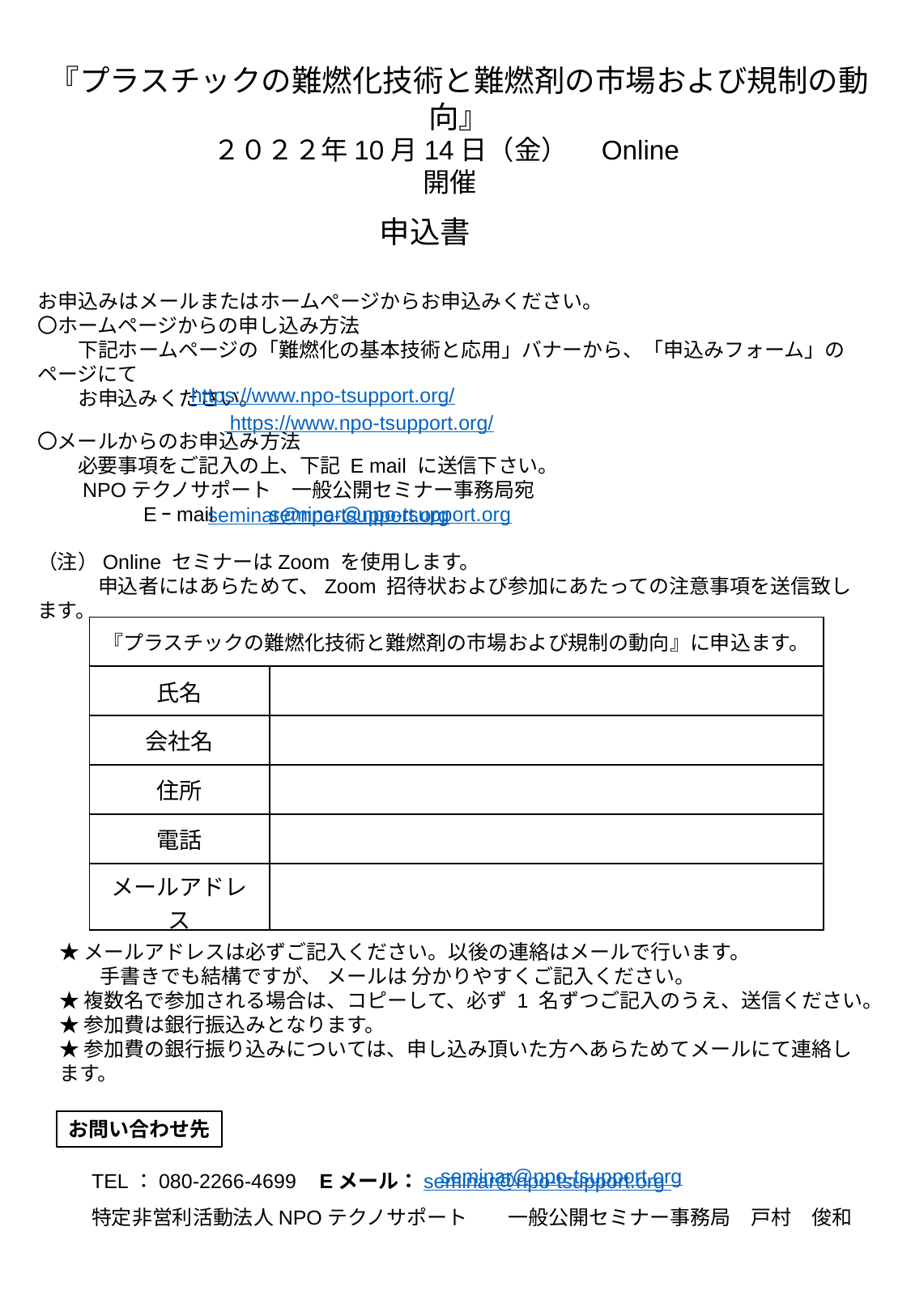

https://www.npo-tsupport.org/
seminar@npo-tsupport.org
| 『プラスチックの難燃化技術と難燃剤の市場および規制の動向』に申込ます。 |  |
| --- | --- |
| 氏名 |  |
| 会社名 |  |
| 住所 |  |
| 電話 |  |
| メールアドレス |  |
seminar@npo-tsupport.org